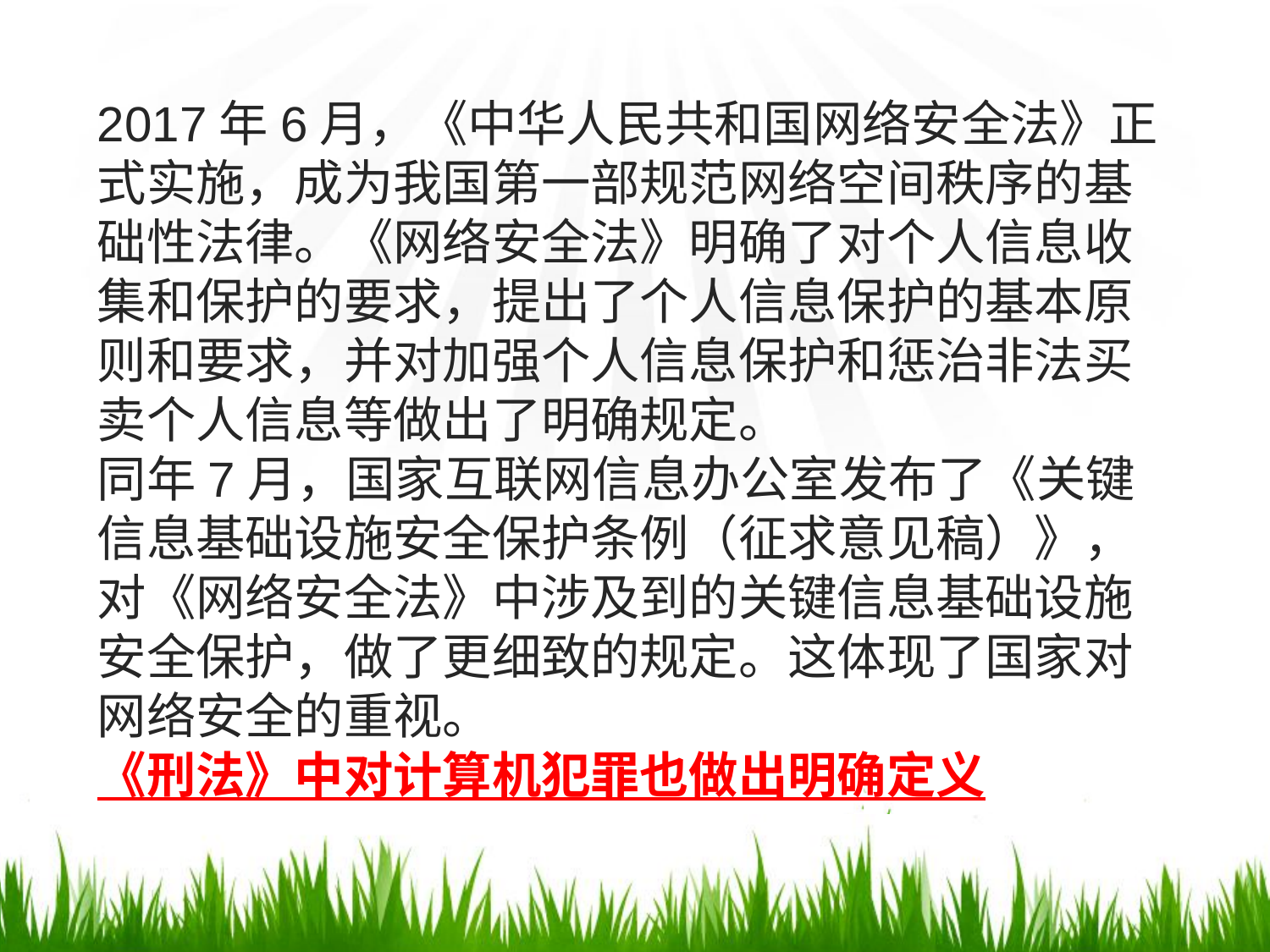

2017年6月，《中华人民共和国网络安全法》正式实施，成为我国第一部规范网络空间秩序的基础性法律。《网络安全法》明确了对个人信息收集和保护的要求，提出了个人信息保护的基本原则和要求，并对加强个人信息保护和惩治非法买卖个人信息等做出了明确规定。
同年7月，国家互联网信息办公室发布了《关键信息基础设施安全保护条例（征求意见稿）》，对《网络安全法》中涉及到的关键信息基础设施安全保护，做了更细致的规定。这体现了国家对网络安全的重视。
《刑法》中对计算机犯罪也做出明确定义